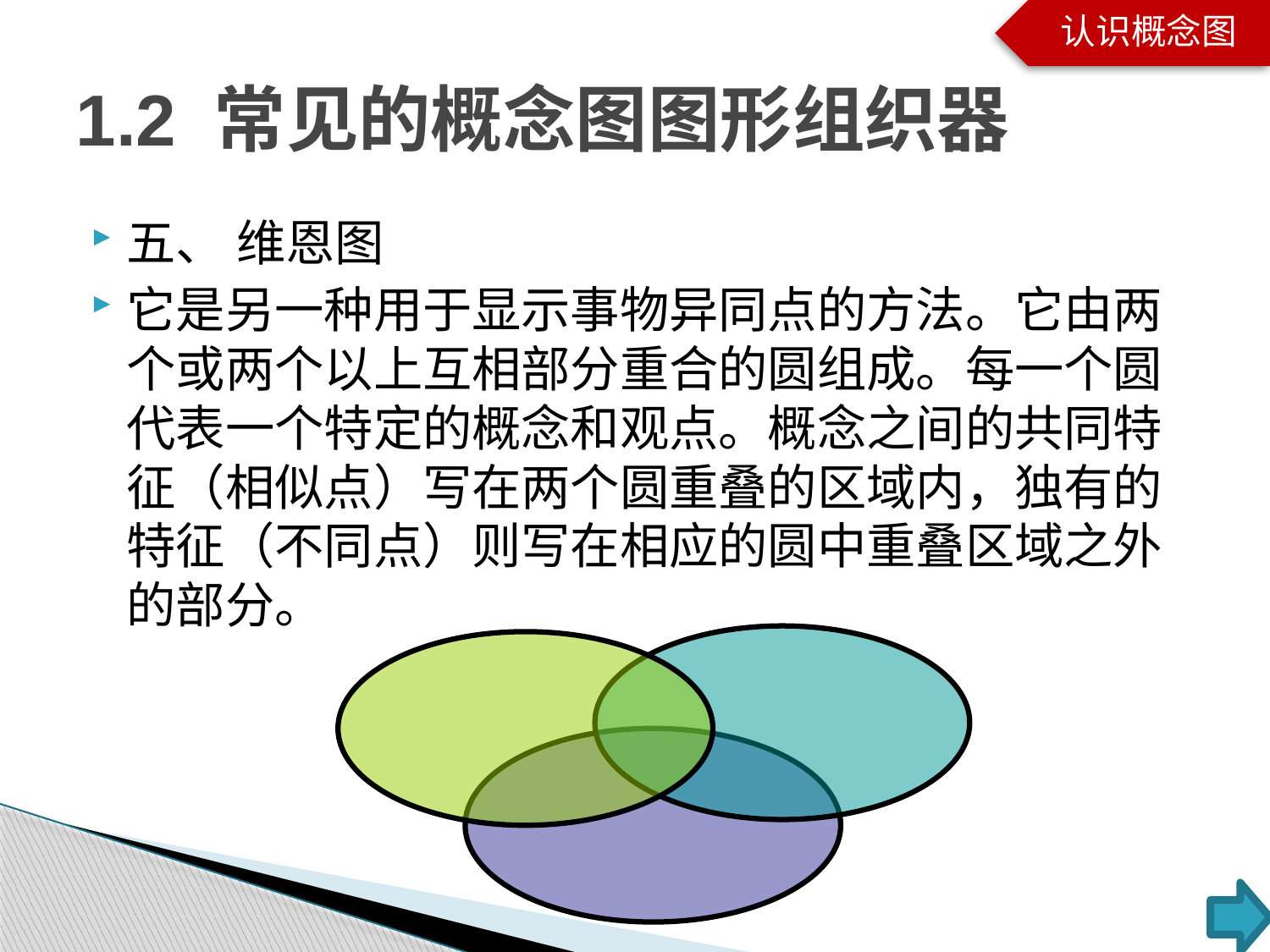

认识概念图
# 1.2 常见的概念图图形组织器
五、 维恩图
它是另一种用于显示事物异同点的方法。它由两个或两个以上互相部分重合的圆组成。每一个圆代表一个特定的概念和观点。概念之间的共同特征（相似点）写在两个圆重叠的区域内，独有的特征（不同点）则写在相应的圆中重叠区域之外的部分。

13